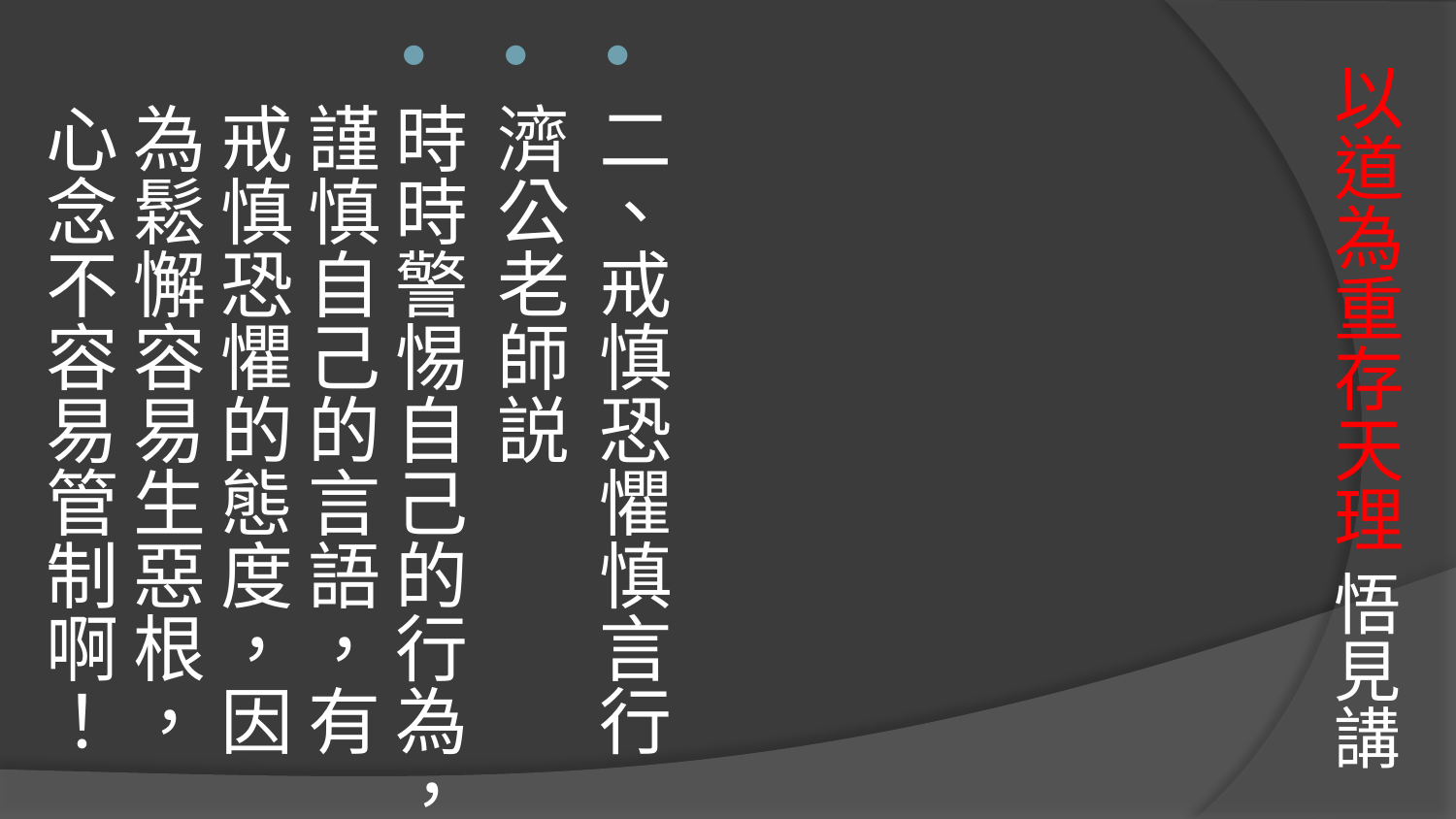

二、戒慎恐懼慎言行
濟公老師説
時時警惕自己的行為，謹慎自己的言語，有戒慎恐懼的態度，因為鬆懈容易生惡根，心念不容易管制啊！
# 以道為重存天理 悟見講